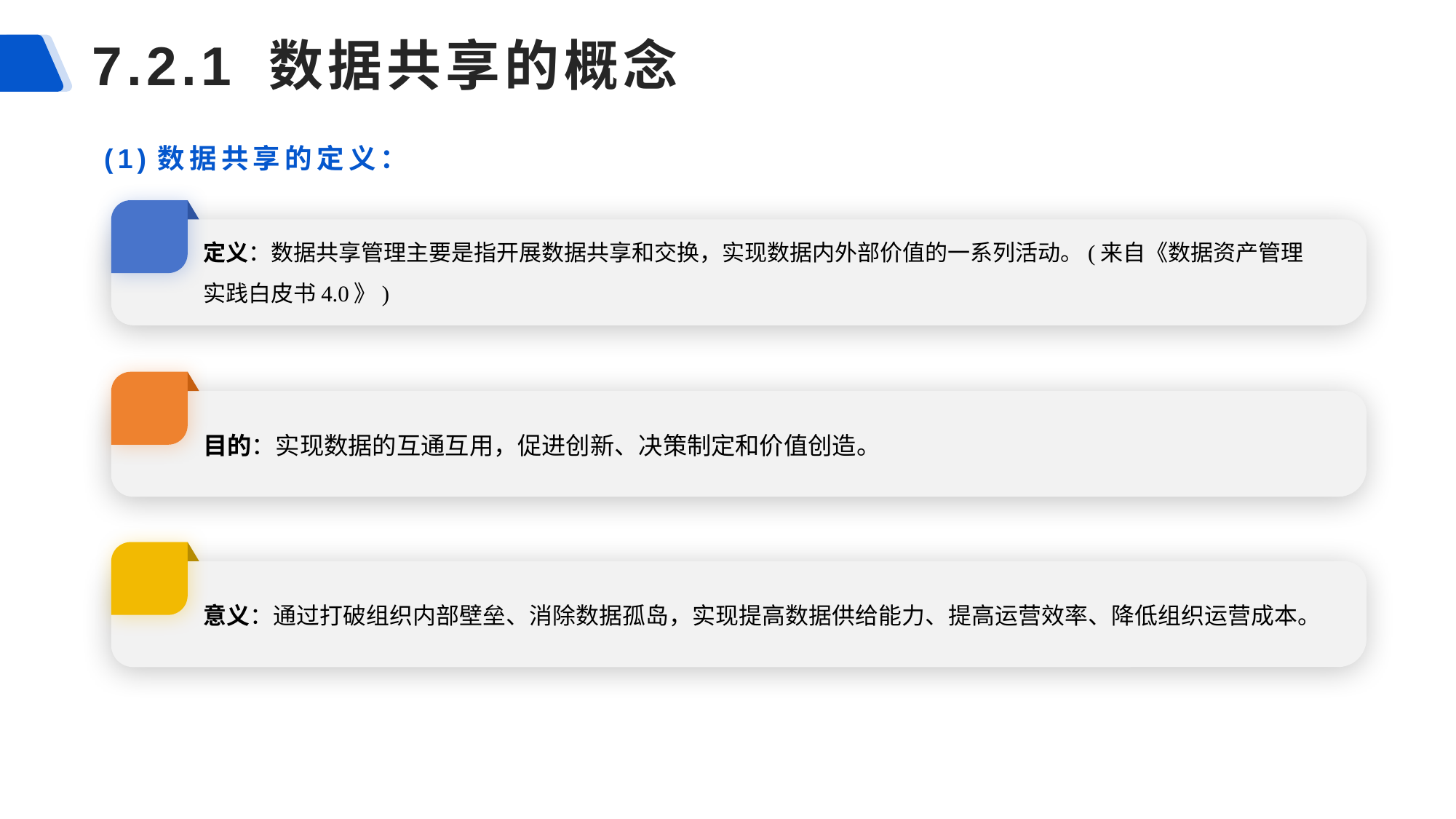

# 7.2.1 数据共享的概念
(1)数据共享的定义：

定义：数据共享管理主要是指开展数据共享和交换，实现数据内外部价值的一系列活动。(来自《数据资产管理实践白皮书4.0》)

目的：实现数据的互通互用，促进创新、决策制定和价值创造。

意义：通过打破组织内部壁垒、消除数据孤岛，实现提高数据供给能力、提高运营效率、降低组织运营成本。